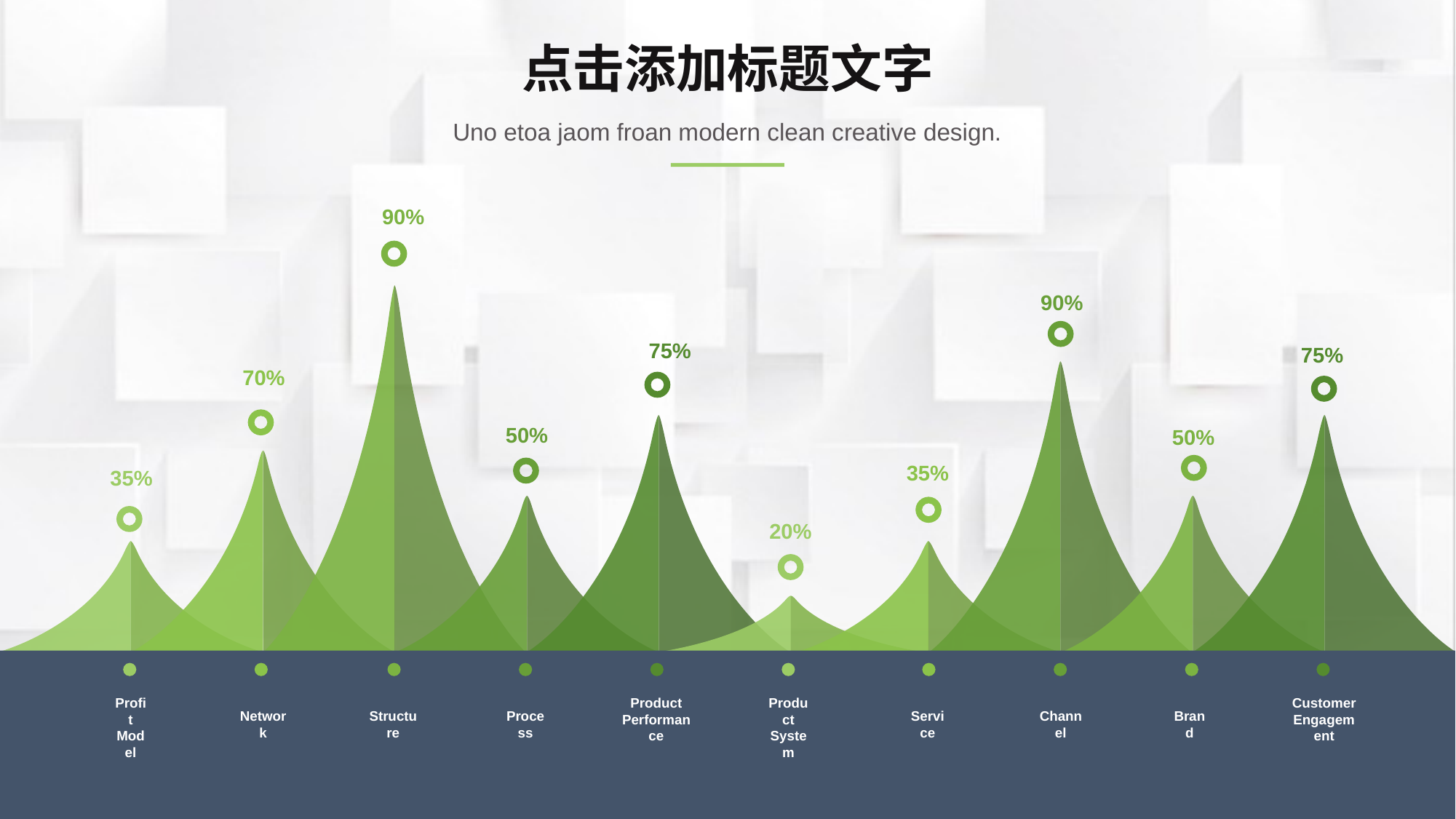

点击添加标题文字
Uno etoa jaom froan modern clean creative design.

90%

90%

75%

75%

70%

50%

50%

35%

35%

20%

Profit
Model

Network

Structure

Process

Product
Performance

Product
System

Service

Channel

Brand

Customer
Engagement